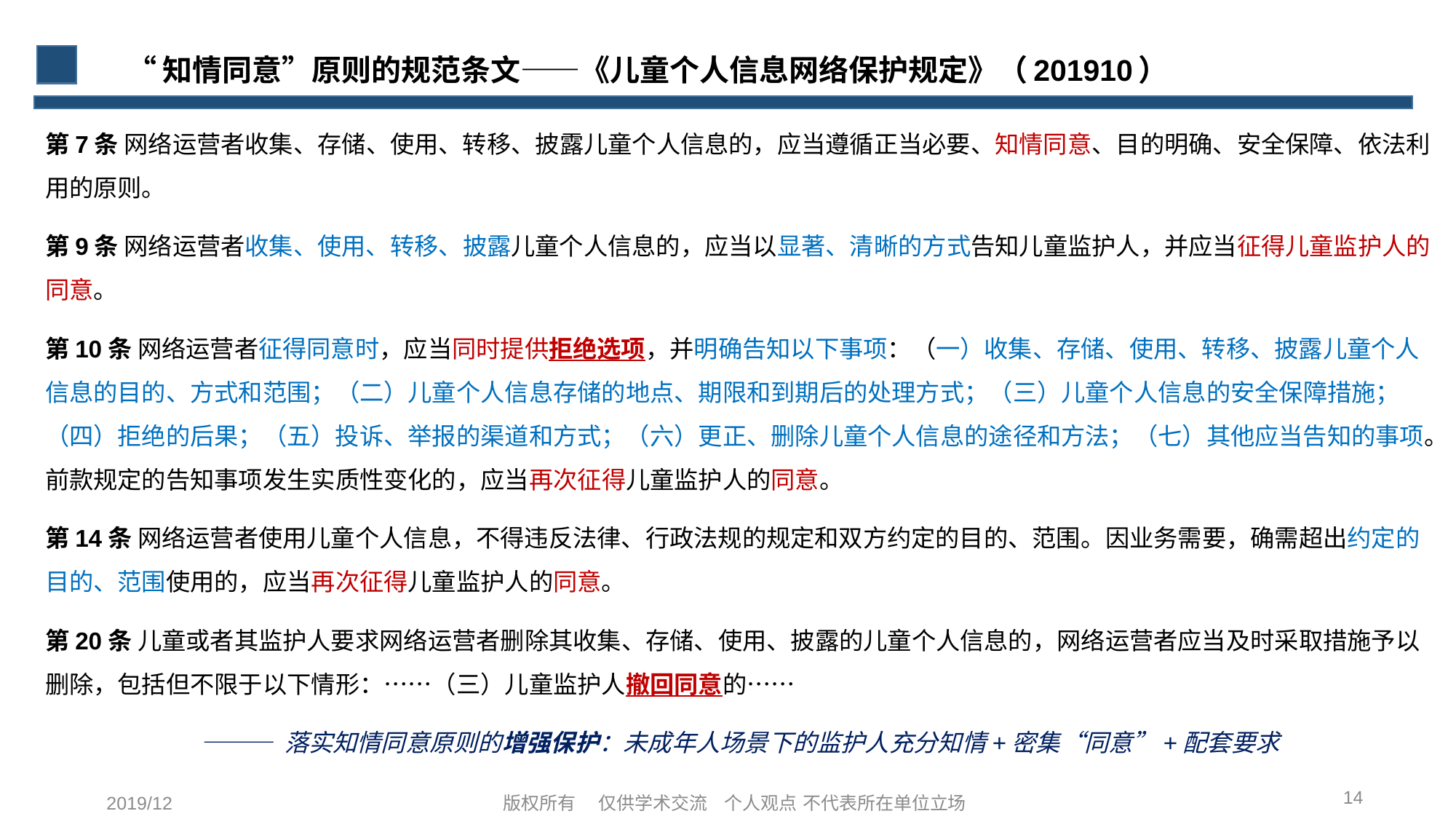

# “知情同意”原则的规范条文——《儿童个人信息网络保护规定》（201910）

第7条 网络运营者收集、存储、使用、转移、披露儿童个人信息的，应当遵循正当必要、知情同意、目的明确、安全保障、依法利用的原则。
第9条 网络运营者收集、使用、转移、披露儿童个人信息的，应当以显著、清晰的方式告知儿童监护人，并应当征得儿童监护人的同意。
第10条 网络运营者征得同意时，应当同时提供拒绝选项，并明确告知以下事项：（一）收集、存储、使用、转移、披露儿童个人信息的目的、方式和范围；（二）儿童个人信息存储的地点、期限和到期后的处理方式；（三）儿童个人信息的安全保障措施；（四）拒绝的后果；（五）投诉、举报的渠道和方式；（六）更正、删除儿童个人信息的途径和方法；（七）其他应当告知的事项。前款规定的告知事项发生实质性变化的，应当再次征得儿童监护人的同意。
第14条 网络运营者使用儿童个人信息，不得违反法律、行政法规的规定和双方约定的目的、范围。因业务需要，确需超出约定的目的、范围使用的，应当再次征得儿童监护人的同意。
第20条 儿童或者其监护人要求网络运营者删除其收集、存储、使用、披露的儿童个人信息的，网络运营者应当及时采取措施予以删除，包括但不限于以下情形：……（三）儿童监护人撤回同意的……
——— 落实知情同意原则的增强保护：未成年人场景下的监护人充分知情+密集“同意”+配套要求
14
2019/12
版权所有    仅供学术交流   个人观点 不代表所在单位立场